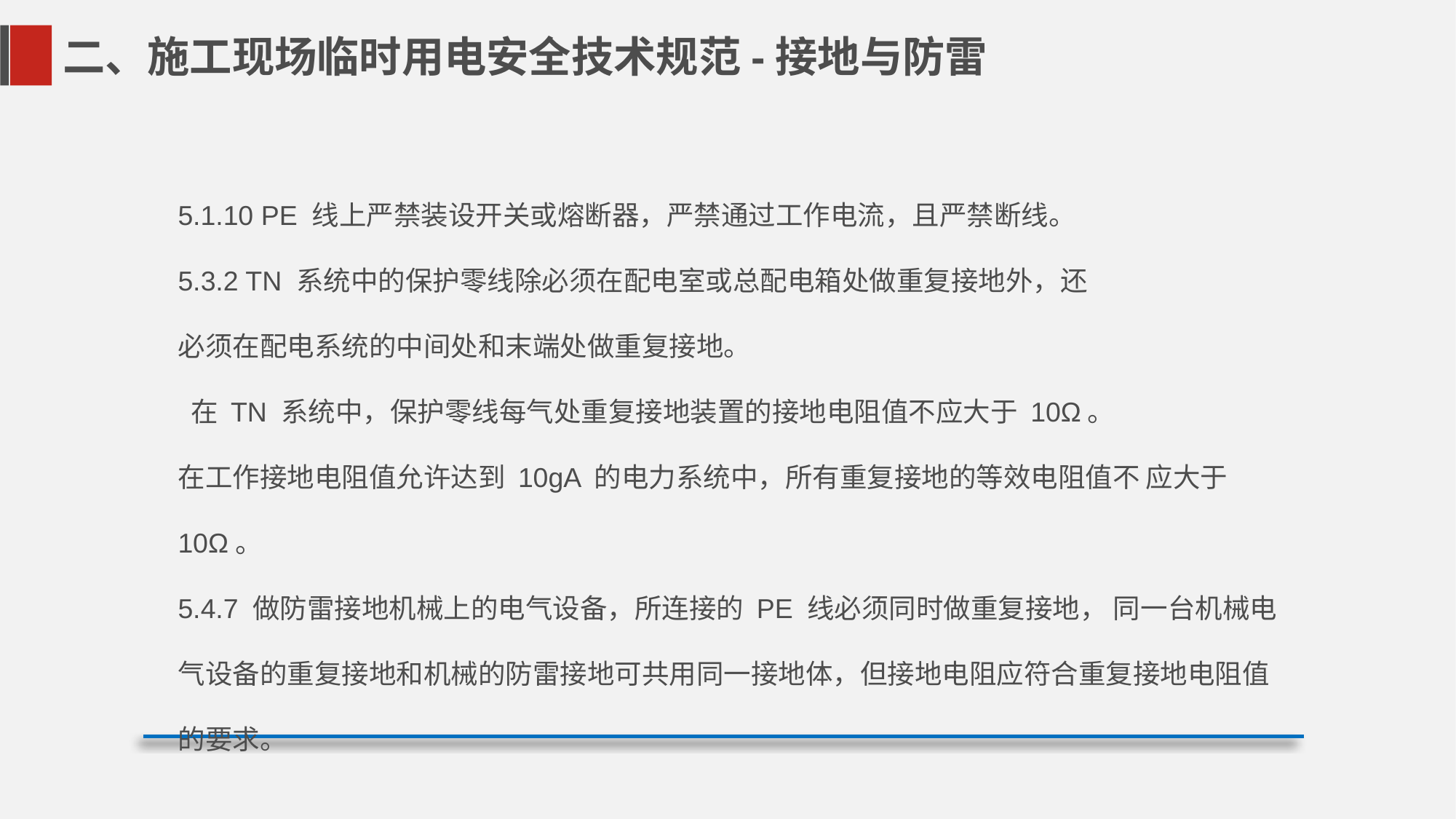

二、施工现场临时用电安全技术规范-接地与防雷

5.1.10 PE 线上严禁装设开关或熔断器，严禁通过工作电流，且严禁断线。
5.3.2 TN 系统中的保护零线除必须在配电室或总配电箱处做重复接地外，还
必须在配电系统的中间处和末端处做重复接地。
 在 TN 系统中，保护零线每气处重复接地装置的接地电阻值不应大于 10Ω。
在工作接地电阻值允许达到 10gA 的电力系统中，所有重复接地的等效电阻值不 应大于 10Ω。
5.4.7 做防雷接地机械上的电气设备，所连接的 PE 线必须同时做重复接地， 同一台机械电气设备的重复接地和机械的防雷接地可共用同一接地体，但接地电阻应符合重复接地电阻值的要求。